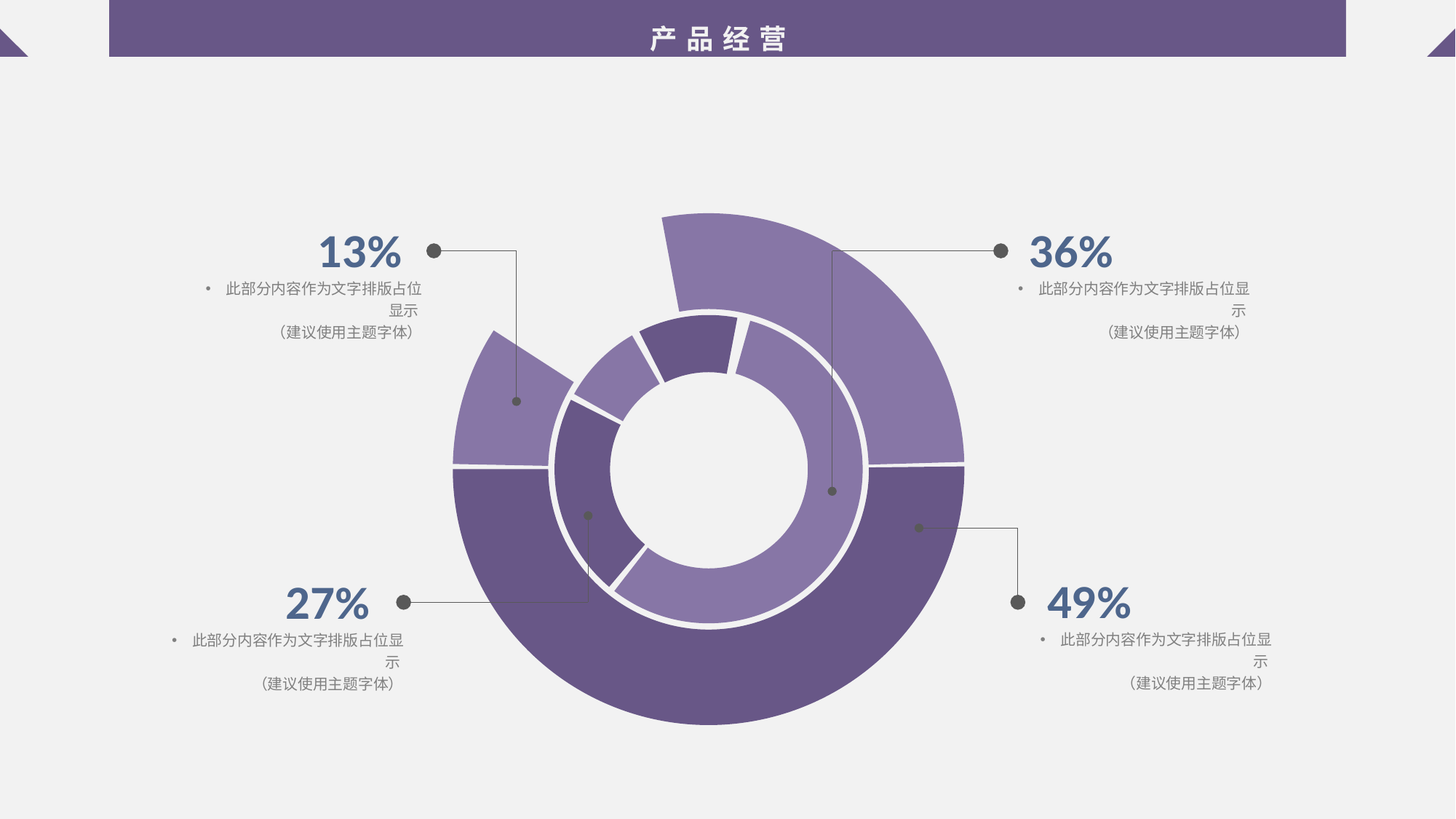

产品经营

13%
36%
此部分内容作为文字排版占位显示
（建议使用主题字体）
此部分内容作为文字排版占位显示
（建议使用主题字体）

49%
27%
此部分内容作为文字排版占位显示
（建议使用主题字体）
此部分内容作为文字排版占位显示
（建议使用主题字体）